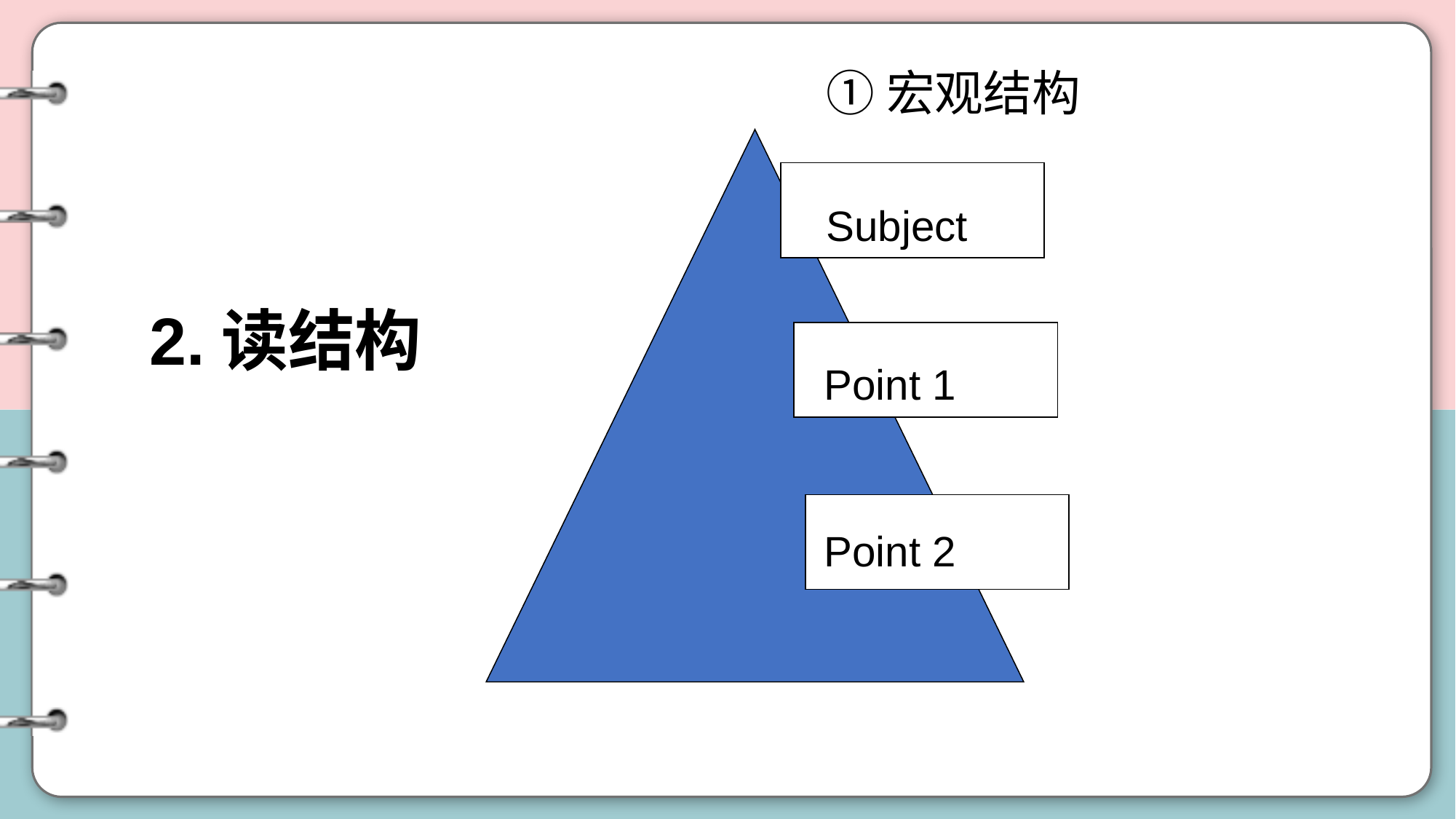

①宏观结构

Subject
2.读结构

Point 1

Point 2